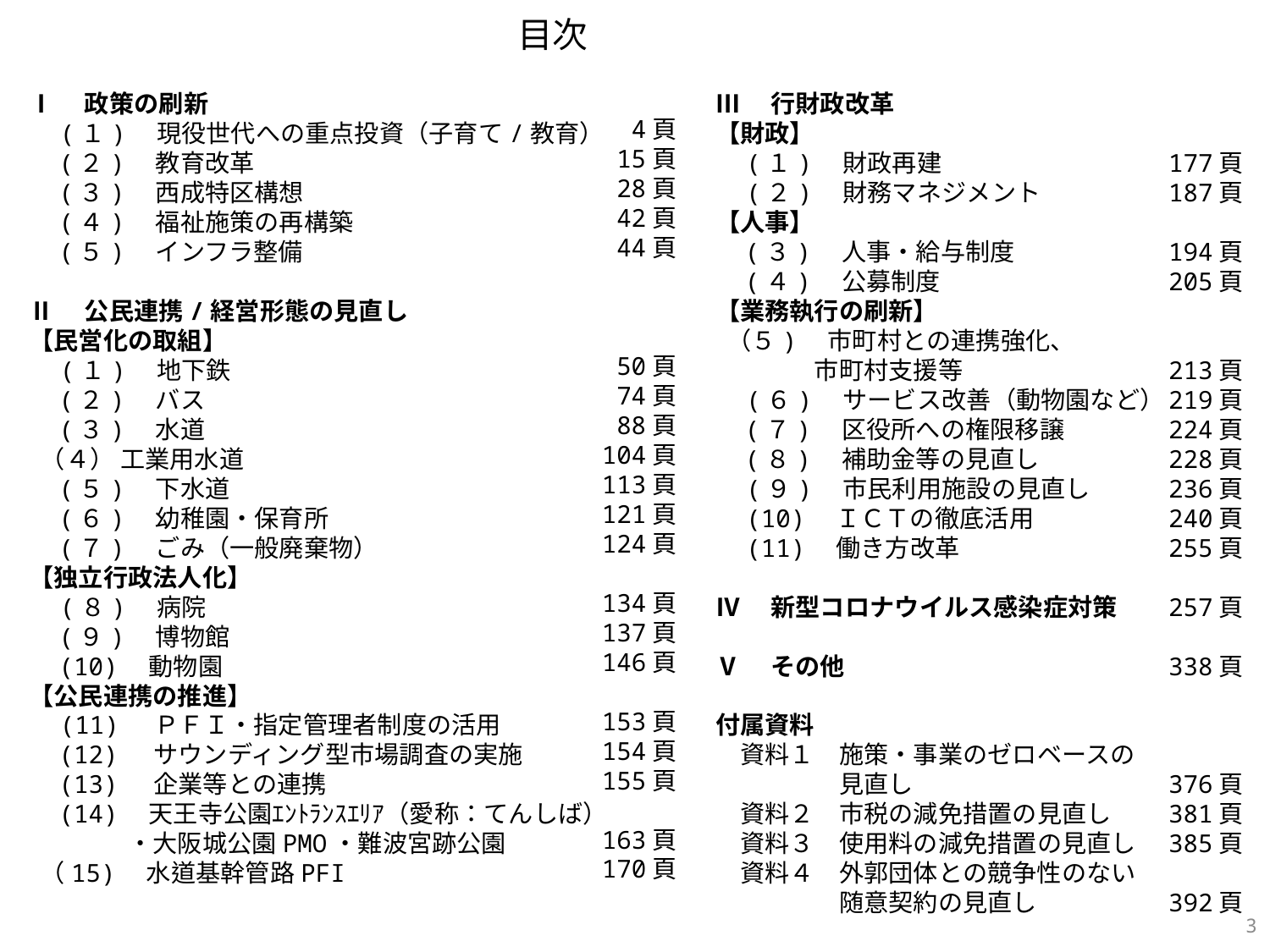

目次
Ⅰ　政策の刷新
　(１)　現役世代への重点投資（子育て/教育）
  (２)　教育改革
  (３)　西成特区構想
  (４)　福祉施策の再構築
  (５)　インフラ整備

Ⅱ　公民連携/経営形態の見直し
【民営化の取組】
　(１)　地下鉄
  (２)　バス
  (３)　水道
 （４） 工業用水道
  (５)　下水道
  (６)　幼稚園・保育所
  (７)　ごみ（一般廃棄物）
【独立行政法人化】
　(８)　病院
  (９)　博物館
  (10)　動物園
【公民連携の推進】
　(11)  ＰＦＩ・指定管理者制度の活用
  (12)  サウンディング型市場調査の実施
  (13)  企業等との連携
  (14)　天王寺公園ｴﾝﾄﾗﾝｽｴﾘｱ（愛称：てんしば）
　　　　・大阪城公園PMO・難波宮跡公園
 （15)　水道基幹管路PFI
Ⅲ　行財政改革
【財政】
　(１)　財政再建
　(２)　財務マネジメント
【人事】
  (３)　人事・給与制度
  (４)　公募制度
【業務執行の刷新】
 （５)　市町村との連携強化、
　　　　市町村支援等
　(６)　サービス改善（動物園など）
  (７)　区役所への権限移譲
  (８)　補助金等の見直し
　(９)　市民利用施設の見直し
　(10)　ＩＣＴの徹底活用
　(11)　働き方改革

Ⅳ　新型コロナウイルス感染症対策

Ⅴ　その他

付属資料
　資料１　施策・事業のゼロベースの
　　　　　見直し
　資料２　市税の減免措置の見直し
　資料３　使用料の減免措置の見直し
　資料４　外郭団体との競争性のない
　　　　　随意契約の見直し

177頁
187頁

194頁
205頁

213頁
219頁
224頁
228頁
236頁
240頁
255頁

257頁

338頁

376頁
381頁
385頁

392頁

4頁
15頁
28頁
42頁
44頁

50頁
74頁
88頁
104頁
113頁
121頁
124頁

134頁
137頁
146頁

153頁
154頁
155頁

163頁
170頁

3